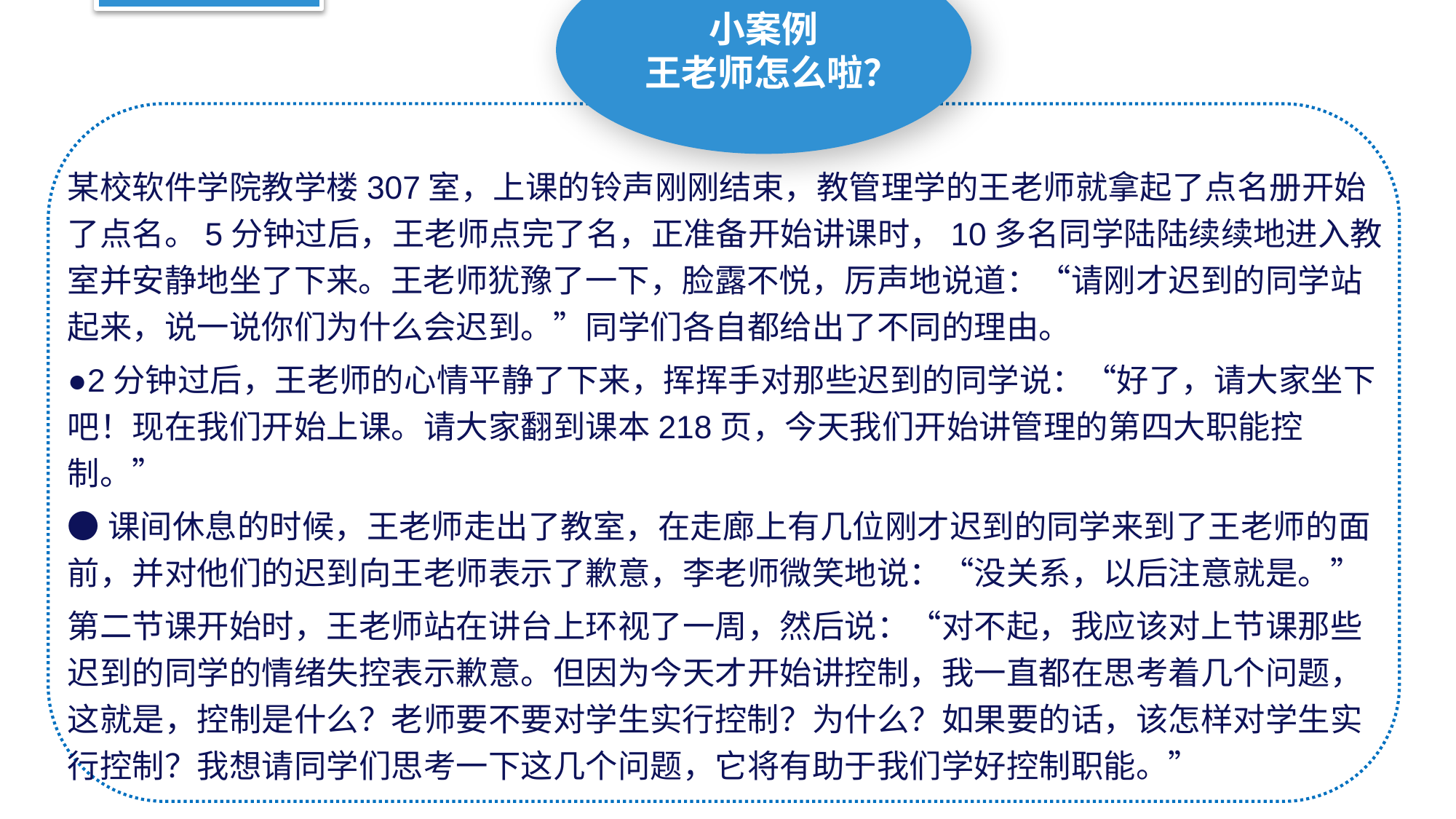

小案例
 王老师怎么啦？
拓展作业

某校软件学院教学楼307室，上课的铃声刚刚结束，教管理学的王老师就拿起了点名册开始了点名。5分钟过后，王老师点完了名，正准备开始讲课时，10多名同学陆陆续续地进入教室并安静地坐了下来。王老师犹豫了一下，脸露不悦，厉声地说道：“请刚才迟到的同学站起来，说一说你们为什么会迟到。”同学们各自都给出了不同的理由。
●2分钟过后，王老师的心情平静了下来，挥挥手对那些迟到的同学说：“好了，请大家坐下吧！现在我们开始上课。请大家翻到课本218页，今天我们开始讲管理的第四大职能控制。”
●课间休息的时候，王老师走出了教室，在走廊上有几位刚才迟到的同学来到了王老师的面前，并对他们的迟到向王老师表示了歉意，李老师微笑地说：“没关系，以后注意就是。”
第二节课开始时，王老师站在讲台上环视了一周，然后说：“对不起，我应该对上节课那些迟到的同学的情绪失控表示歉意。但因为今天才开始讲控制，我一直都在思考着几个问题，这就是，控制是什么？老师要不要对学生实行控制？为什么？如果要的话，该怎样对学生实行控制？我想请同学们思考一下这几个问题，它将有助于我们学好控制职能。”

分析控制的过程
选择控制的方法